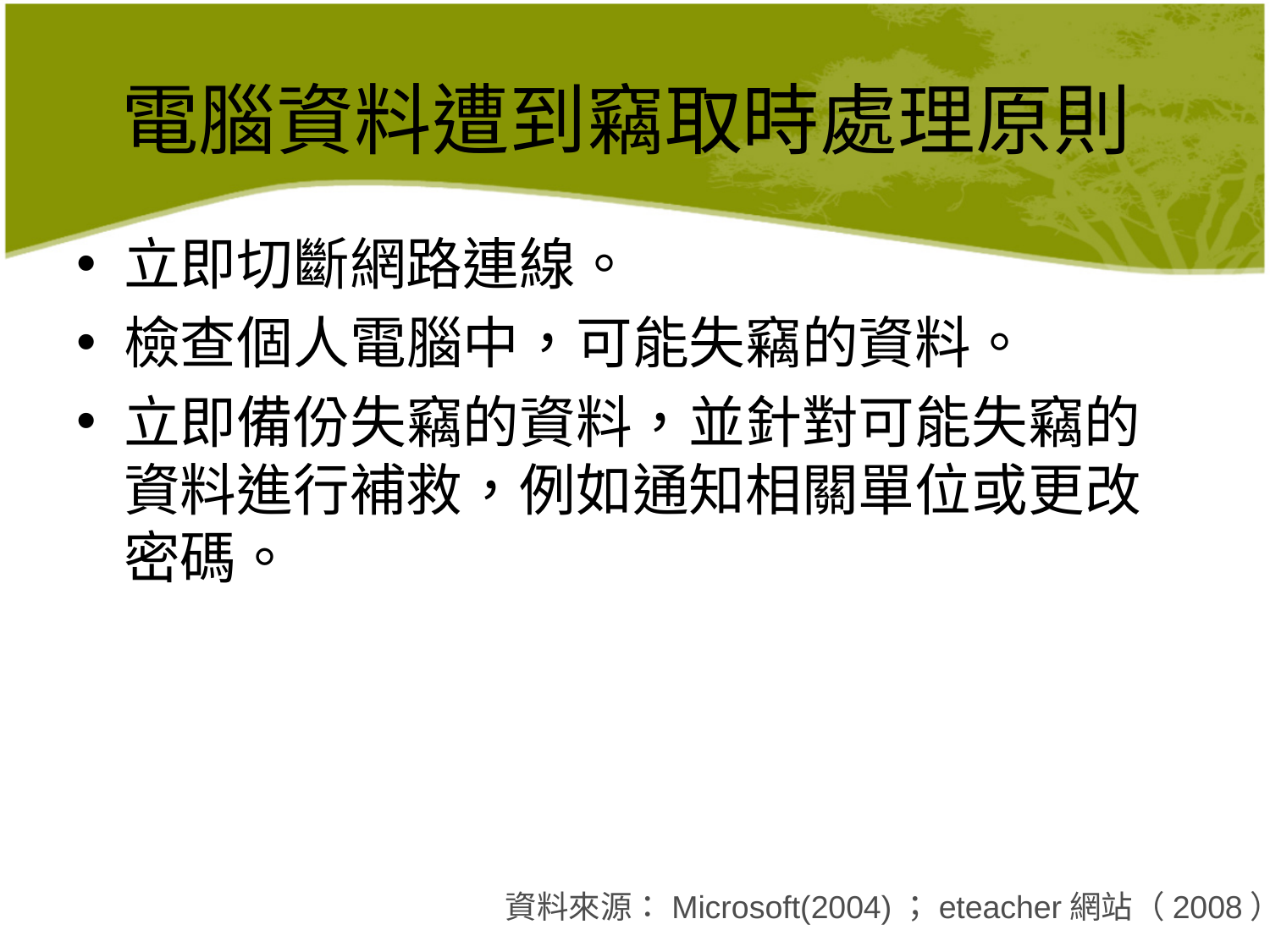

# 電腦資料遭到竊取時處理原則
立即切斷網路連線。
檢查個人電腦中，可能失竊的資料。
立即備份失竊的資料，並針對可能失竊的資料進行補救，例如通知相關單位或更改密碼。
資料來源：Microsoft(2004)；eteacher網站（2008）